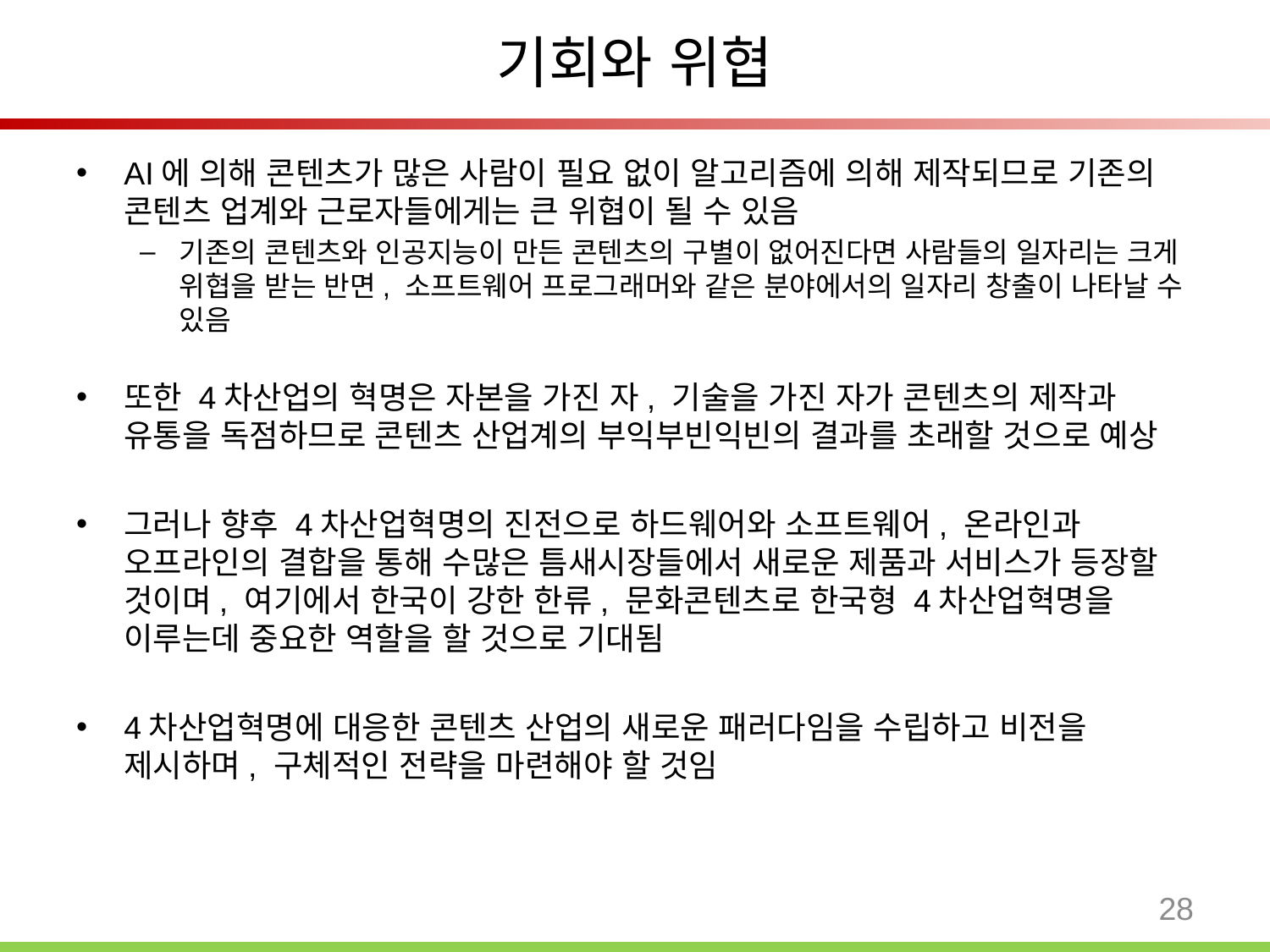

기회와 위협

AI에 의해 콘텐츠가 많은 사람이 필요 없이 알고리즘에 의해 제작되므로 기존의 콘텐츠 업계와 근로자들에게는 큰 위협이 될 수 있음
기존의 콘텐츠와 인공지능이 만든 콘텐츠의 구별이 없어진다면 사람들의 일자리는 크게 위협을 받는 반면, 소프트웨어 프로그래머와 같은 분야에서의 일자리 창출이 나타날 수 있음

또한 4차산업의 혁명은 자본을 가진 자, 기술을 가진 자가 콘텐츠의 제작과 유통을 독점하므로 콘텐츠 산업계의 부익부빈익빈의 결과를 초래할 것으로 예상

그러나 향후 4차산업혁명의 진전으로 하드웨어와 소프트웨어, 온라인과 오프라인의 결합을 통해 수많은 틈새시장들에서 새로운 제품과 서비스가 등장할 것이며, 여기에서 한국이 강한 한류, 문화콘텐츠로 한국형 4차산업혁명을 이루는데 중요한 역할을 할 것으로 기대됨

4차산업혁명에 대응한 콘텐츠 산업의 새로운 패러다임을 수립하고 비전을 제시하며, 구체적인 전략을 마련해야 할 것임

28